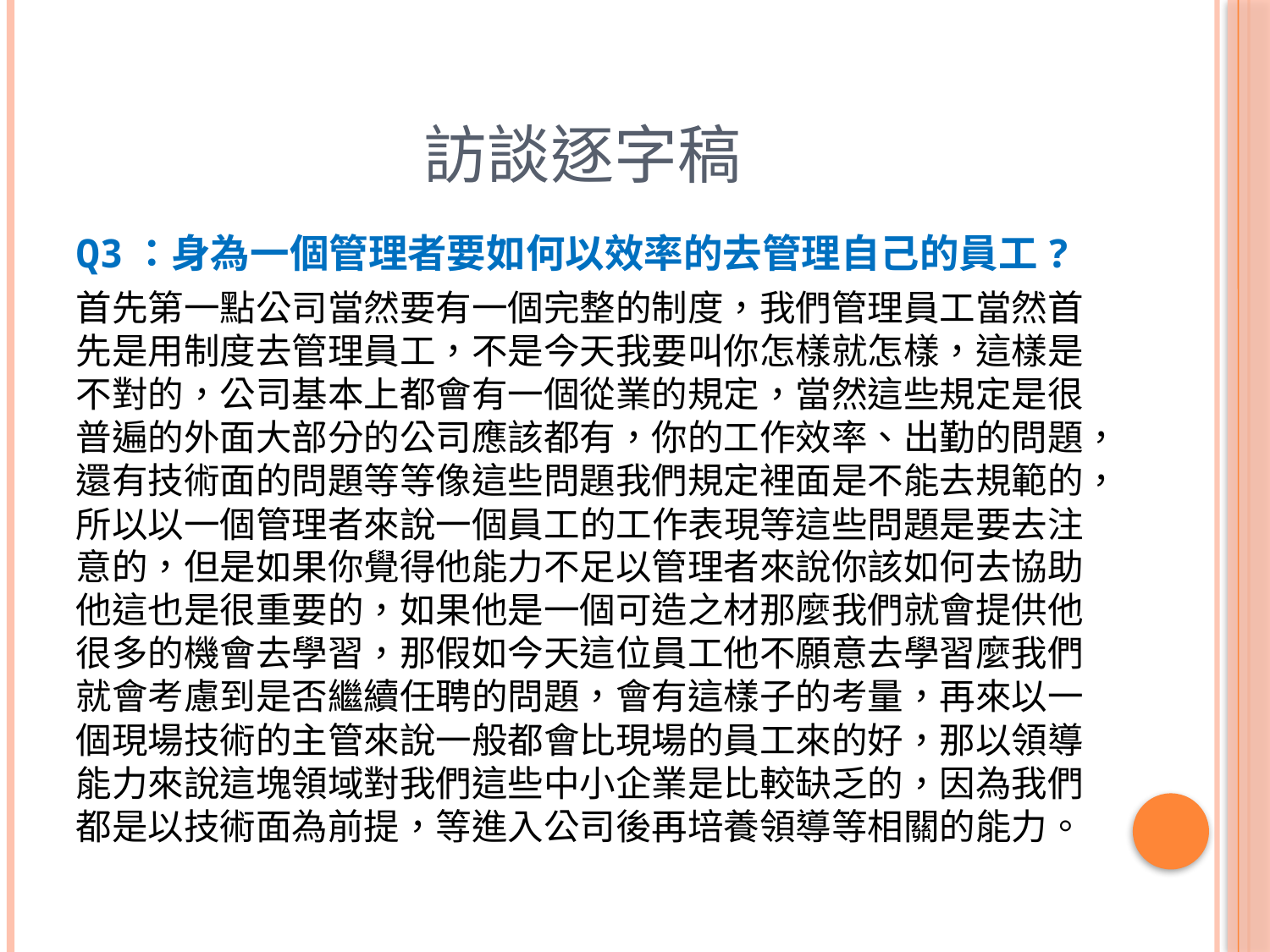

# 訪談逐字稿
Q3：身為一個管理者要如何以效率的去管理自己的員工?
首先第一點公司當然要有一個完整的制度，我們管理員工當然首先是用制度去管理員工，不是今天我要叫你怎樣就怎樣，這樣是不對的，公司基本上都會有一個從業的規定，當然這些規定是很普遍的外面大部分的公司應該都有，你的工作效率、出勤的問題，還有技術面的問題等等像這些問題我們規定裡面是不能去規範的，所以以一個管理者來說一個員工的工作表現等這些問題是要去注意的，但是如果你覺得他能力不足以管理者來說你該如何去協助他這也是很重要的，如果他是一個可造之材那麼我們就會提供他很多的機會去學習，那假如今天這位員工他不願意去學習麼我們就會考慮到是否繼續任聘的問題，會有這樣子的考量，再來以一個現場技術的主管來說一般都會比現場的員工來的好，那以領導能力來說這塊領域對我們這些中小企業是比較缺乏的，因為我們都是以技術面為前提，等進入公司後再培養領導等相關的能力。